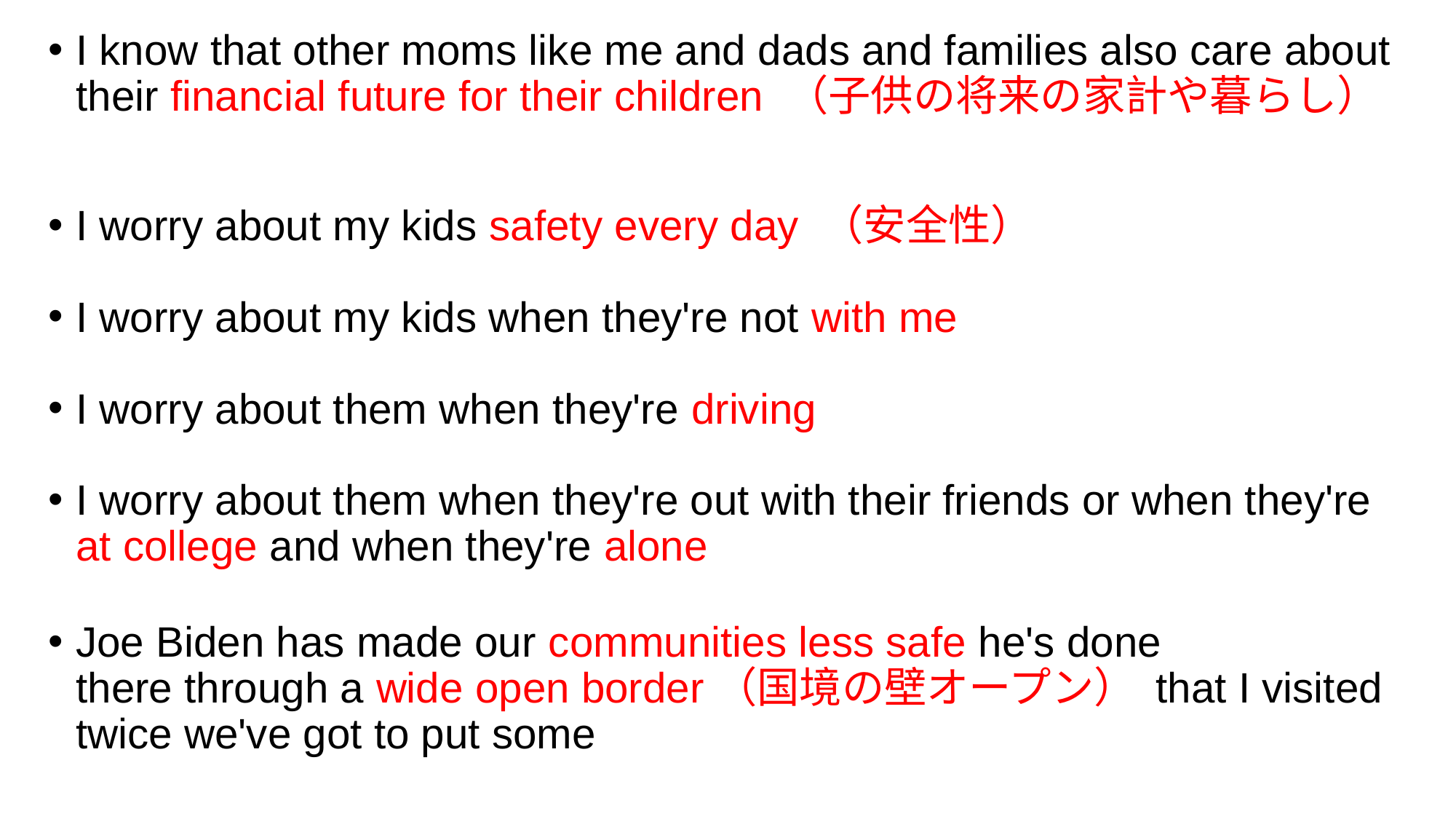

I know that other moms like me and dads and families also care about their financial future for their children （子供の将来の家計や暮らし）
I worry about my kids safety every day （安全性）
I worry about my kids when they're not with me
I worry about them when they're driving
I worry about them when they're out with their friends or when they're at college and when they're alone
Joe Biden has made our communities less safe he's done there through a wide open border（国境の壁オープン） that I visited twice we've got to put some